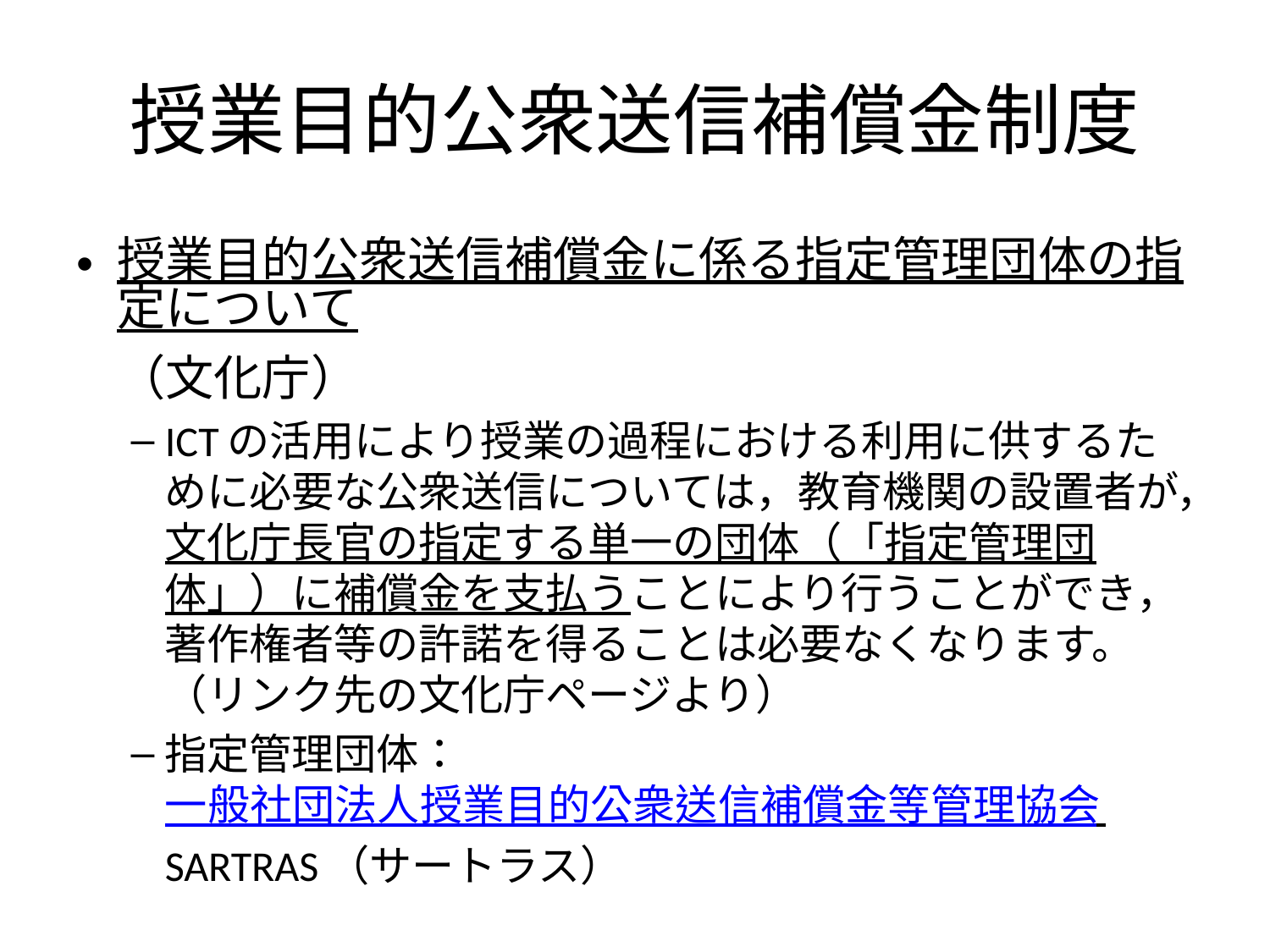

# 授業目的公衆送信補償金制度
授業目的公衆送信補償金に係る指定管理団体の指定について（文化庁）
ICTの活用により授業の過程における利用に供するために必要な公衆送信については，教育機関の設置者が，文化庁長官の指定する単一の団体（「指定管理団体」）に補償金を支払うことにより行うことができ，著作権者等の許諾を得ることは必要なくなります。（リンク先の文化庁ページより）
指定管理団体：一般社団法人授業目的公衆送信補償金等管理協会 SARTRAS（サートラス）